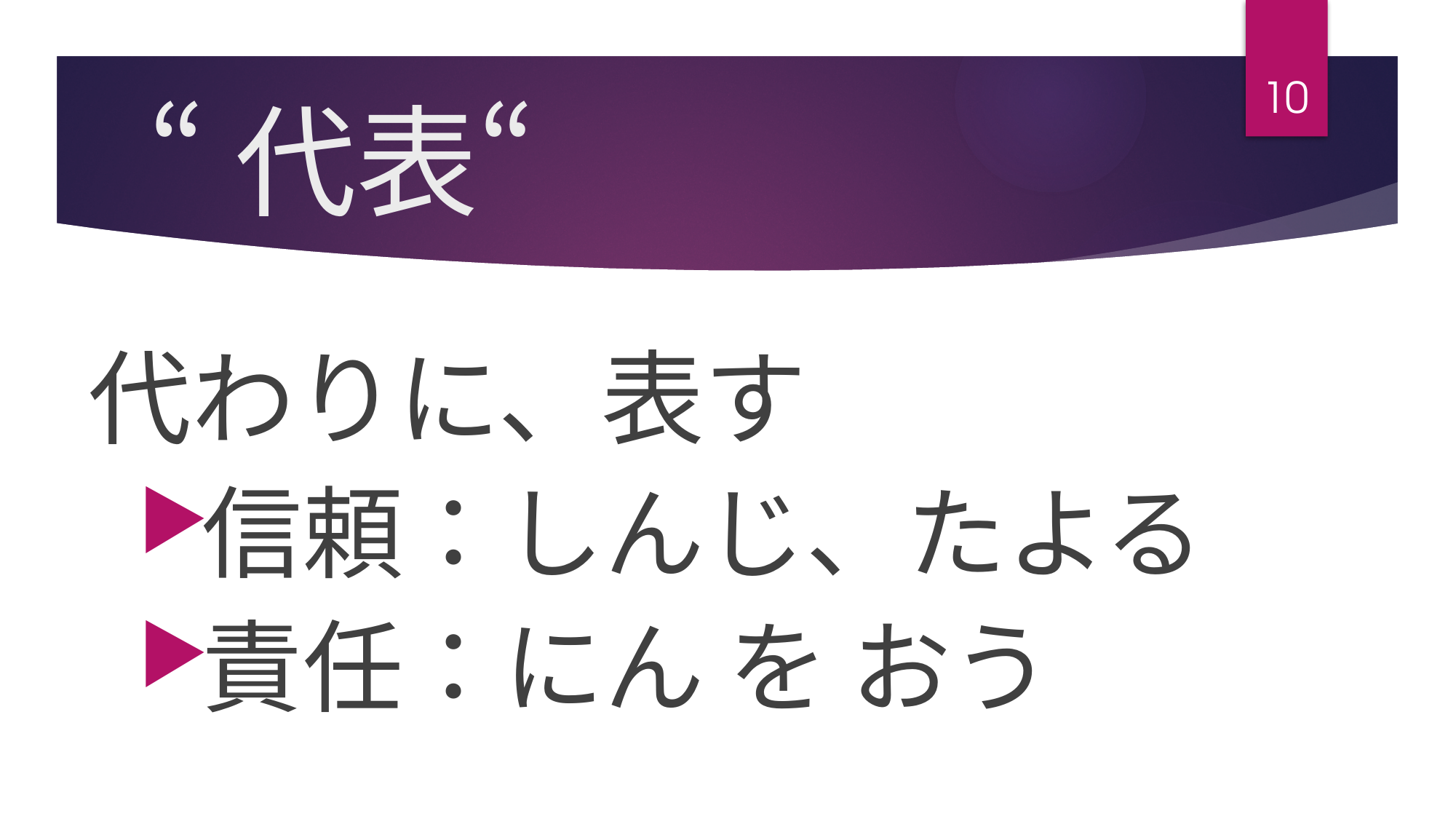

10
# “代表“
代わりに、表す
信頼：しんじ、たよる
責任：にん を おう